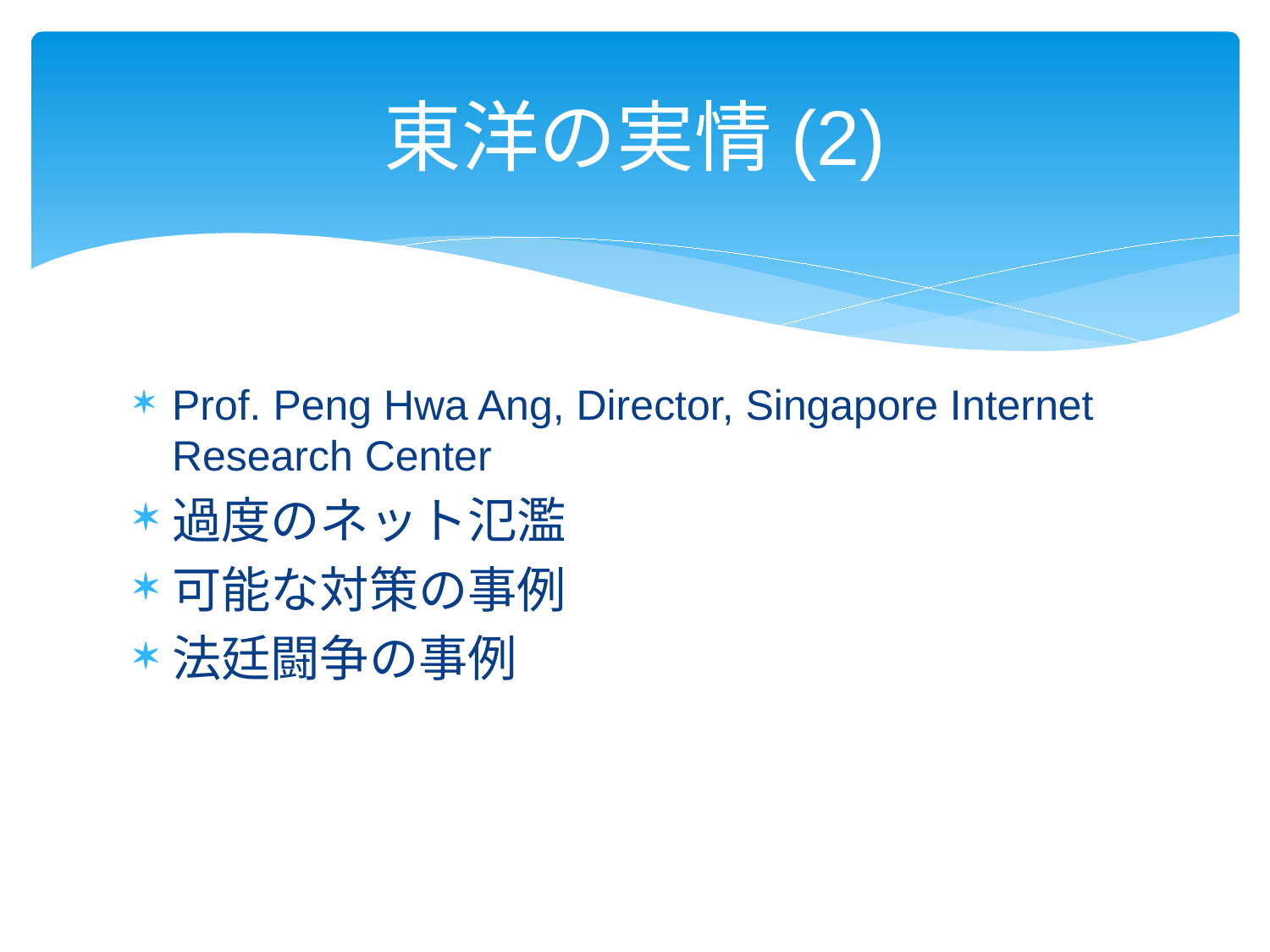

# 東洋の実情(2)
Prof. Peng Hwa Ang, Director, Singapore Internet Research Center
過度のネット氾濫
可能な対策の事例
法廷闘争の事例